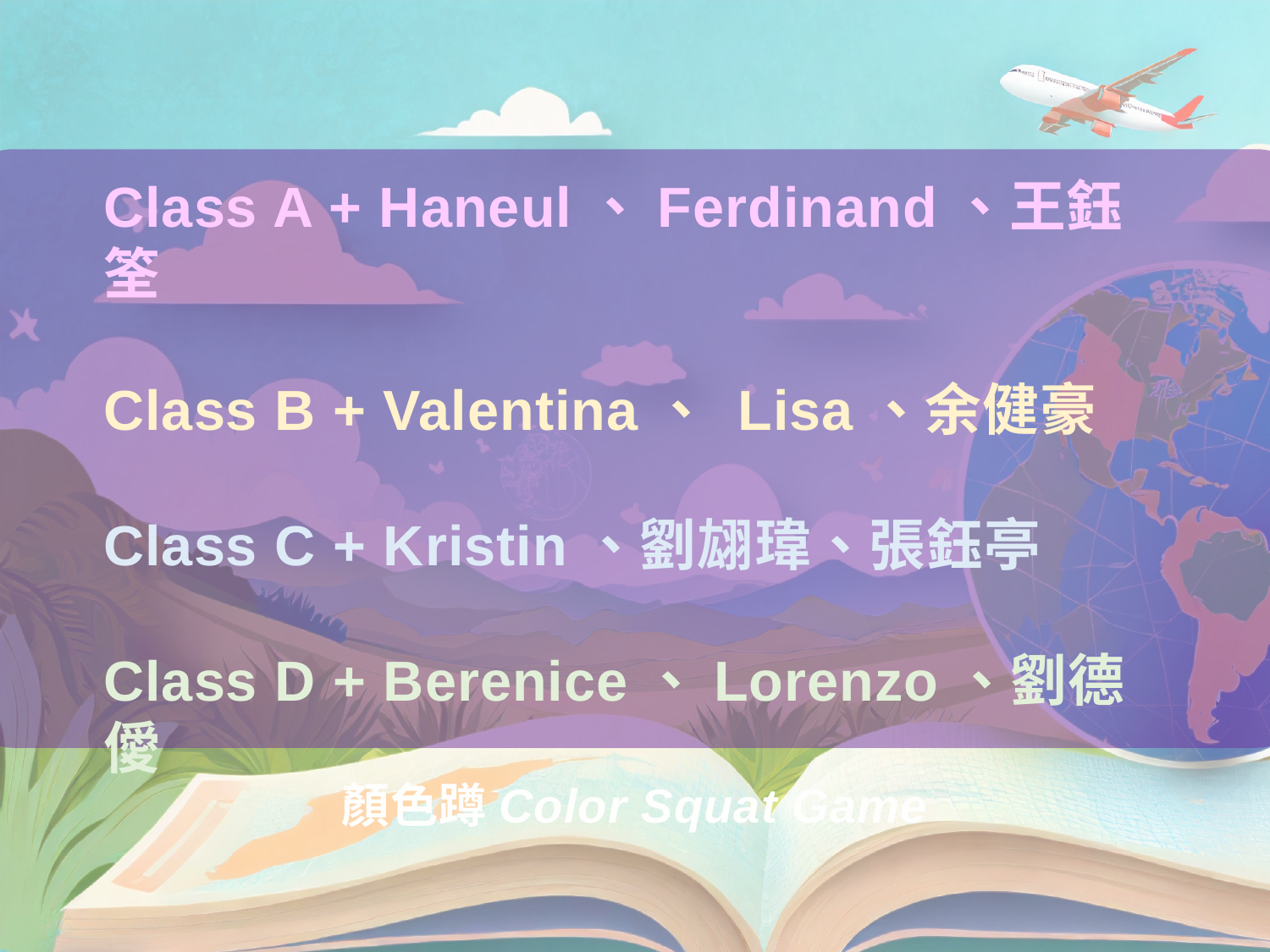

Class A + Haneul、Ferdinand、王鈺筌

Class B + Valentina、 Lisa、余健豪

Class C + Kristin、劉翃瑋、張鈺亭

Class D + Berenice、Lorenzo、劉德僾
顏色蹲Color Squat Game